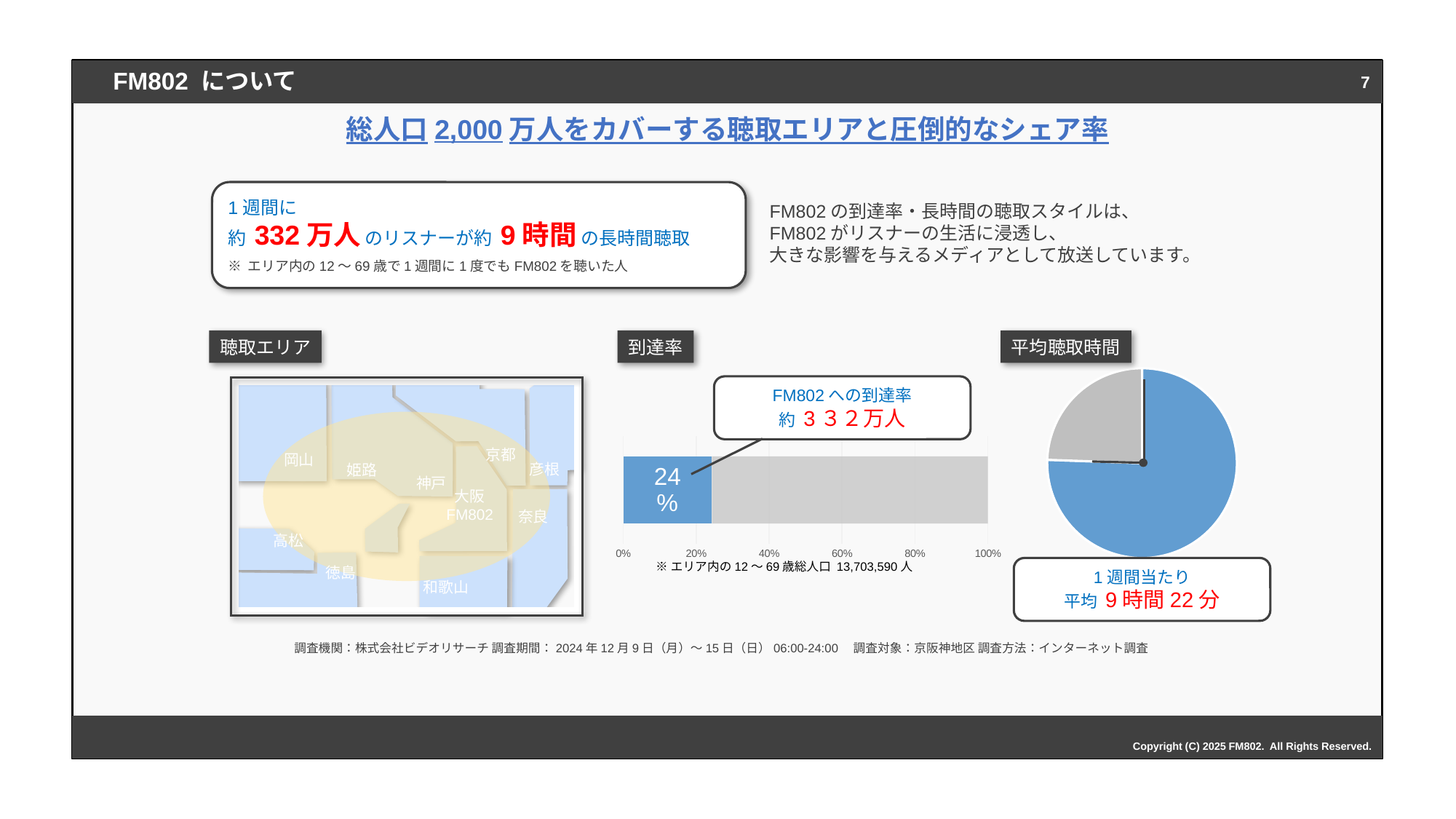

7
# FM802 について
総人口2,000万人をカバーする聴取エリアと圧倒的なシェア率
1週間に
約 332万人 のリスナーが約 9時間 の長時間聴取

※ エリア内の12～69歳で1週間に1度でもFM802を聴いた人
FM802の到達率・長時間の聴取スタイルは、
FM802がリスナーの生活に浸透し、
大きな影響を与えるメディアとして放送しています。
聴取エリア
到達率
平均聴取時間

### Chart

| Category | 売上高 |
|---|---|
| 第 1 四半期 | 75.55555555555556 |
| 第 2 四半期 | 24.444444444444443 |
FM802への到達率
約 3３２万人

京都
岡山

彦根
姫路
神戸
大阪
FM802

奈良

高松

徳島
和歌山

### Chart

| Category | 到達率（％） | 未達 |
|---|---|---|
| カテゴリ 1 | 0.243 | 0.757 |
※エリア内の12～69歳総人口 13,703,590人
1週間当たり
平均 9時間22分
調査機関：株式会社ビデオリサーチ 調査期間：2024年12月9日（月）～15日（日）06:00-24:00　調査対象：京阪神地区 調査方法：インターネット調査